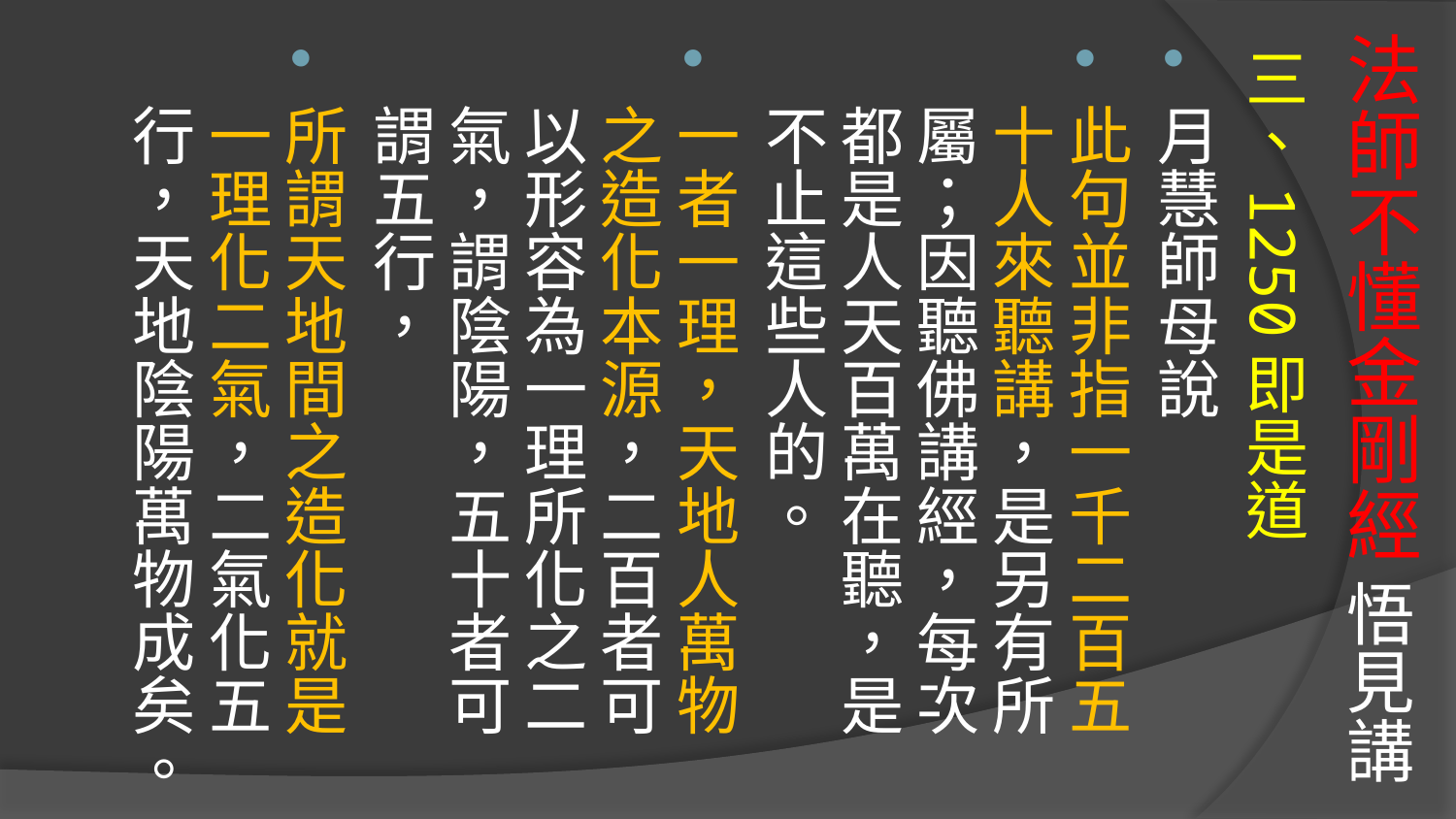

# 法師不懂金剛經 悟見講
三、1250即是道
月慧師母說
此句並非指一千二百五十人來聽講，是另有所屬；因聽佛講經，每次都是人天百萬在聽，是不止這些人的。
一者一理，天地人萬物之造化本源，二百者可以形容為一理所化之二氣，謂陰陽，五十者可謂五行，
所謂天地間之造化就是一理化二氣，二氣化五行，天地陰陽萬物成矣。